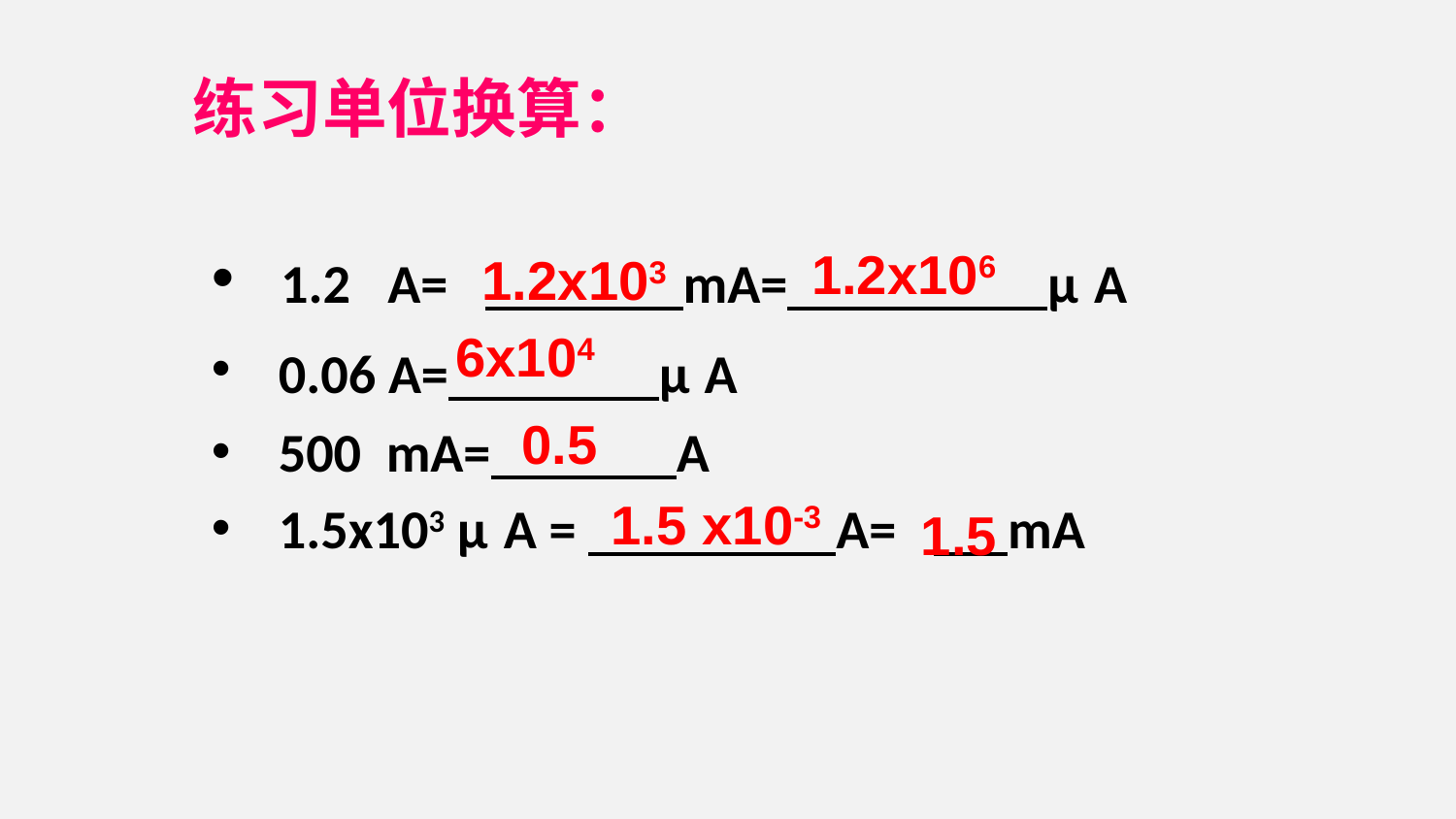

# 练习单位换算：
1.2x106
 1.2   A=                   mA=                     μ A
 0.06 A=                 μ A
 500  mA=               A
 1.5x103 μ A =                     A=         mA
1.2x103
6x104
0.5
1.5 x10-3
1.5